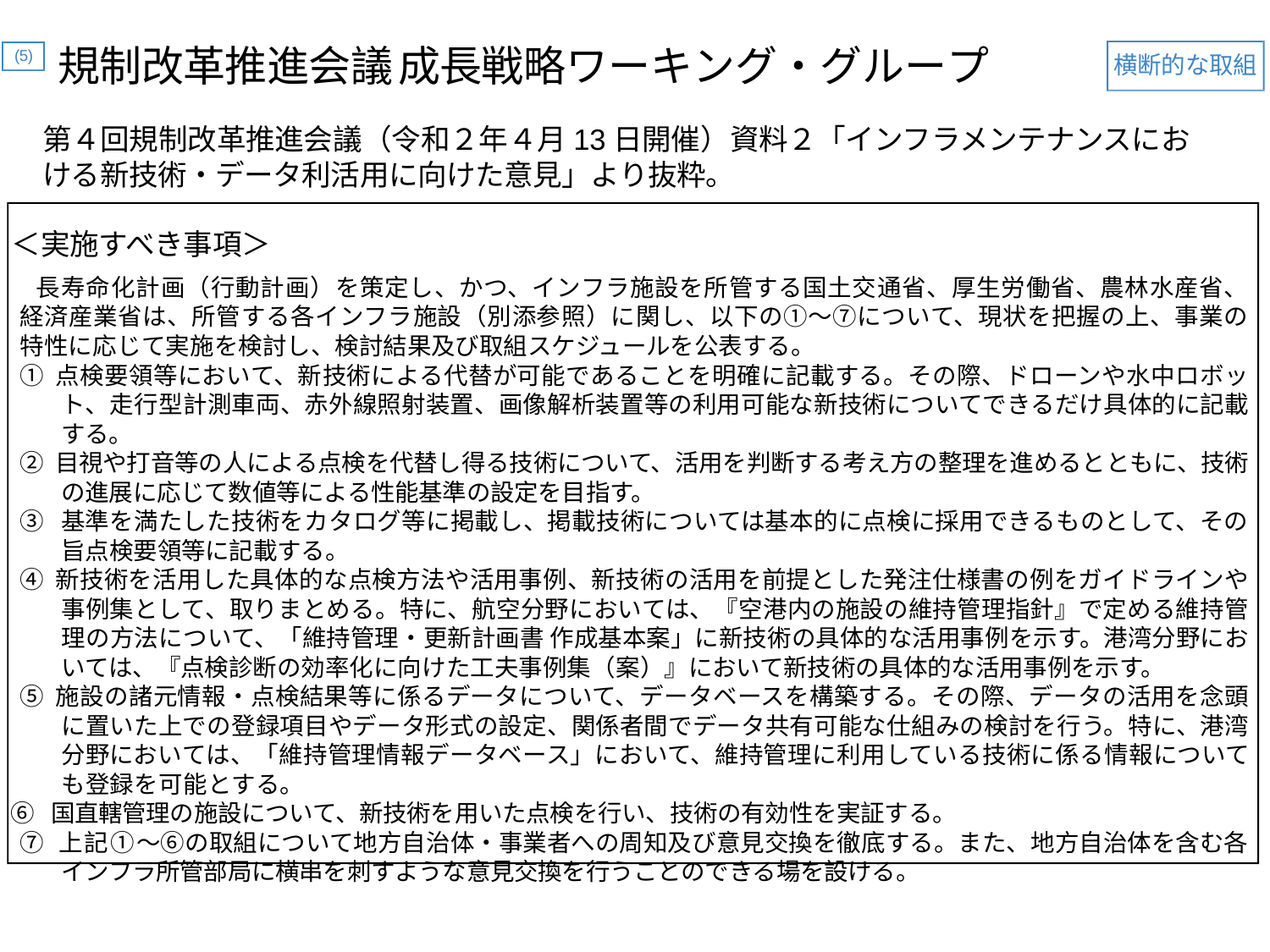

# 規制改革推進会議	成長戦略ワーキング・グループ

(5)
横断的な取組
第４回規制改革推進会議（令和２年４月13日開催）資料２「インフラメンテナンスにおける新技術・データ利活用に向けた意見」より抜粋。
＜実施すべき事項＞
長寿命化計画（行動計画）を策定し、かつ、インフラ施設を所管する国土交通省、厚生労働省、農林水産省、経済産業省は、所管する各インフラ施設（別添参照）に関し、以下の①～⑦について、現状を把握の上、事業の特性に応じて実施を検討し、検討結果及び取組スケジュールを公表する。
① 点検要領等において、新技術による代替が可能であることを明確に記載する。その際、ドローンや水中ロボット、走行型計測車両、赤外線照射装置、画像解析装置等の利用可能な新技術についてできるだけ具体的に記載する。
② 目視や打音等の人による点検を代替し得る技術について、活用を判断する考え方の整理を進めるとともに、技術の進展に応じて数値等による性能基準の設定を目指す。
③  基準を満たした技術をカタログ等に掲載し、掲載技術については基本的に点検に採用できるものとして、その旨点検要領等に記載する。
④ 新技術を活用した具体的な点検方法や活用事例、新技術の活用を前提とした発注仕様書の例をガイドラインや事例集として、取りまとめる。特に、航空分野においては、『空港内の施設の維持管理指針』で定める維持管理の方法について、「維持管理・更新計画書 作成基本案」に新技術の具体的な活用事例を示す。港湾分野においては、『点検診断の効率化に向けた工夫事例集（案）』において新技術の具体的な活用事例を示す。
⑤ 施設の諸元情報・点検結果等に係るデータについて、データベースを構築する。その際、データの活用を念頭に置いた上での登録項目やデータ形式の設定、関係者間でデータ共有可能な仕組みの検討を行う。特に、港湾分野においては、「維持管理情報データベース」において、維持管理に利用している技術に係る情報についても登録を可能とする。
⑥  国直轄管理の施設について、新技術を用いた点検を行い、技術の有効性を実証する。
⑦ 上記①～⑥の取組について地方自治体・事業者への周知及び意見交換を徹底する。また、地方自治体を含む各インフラ所管部局に横串を刺すような意見交換を行うことのできる場を設ける。

64